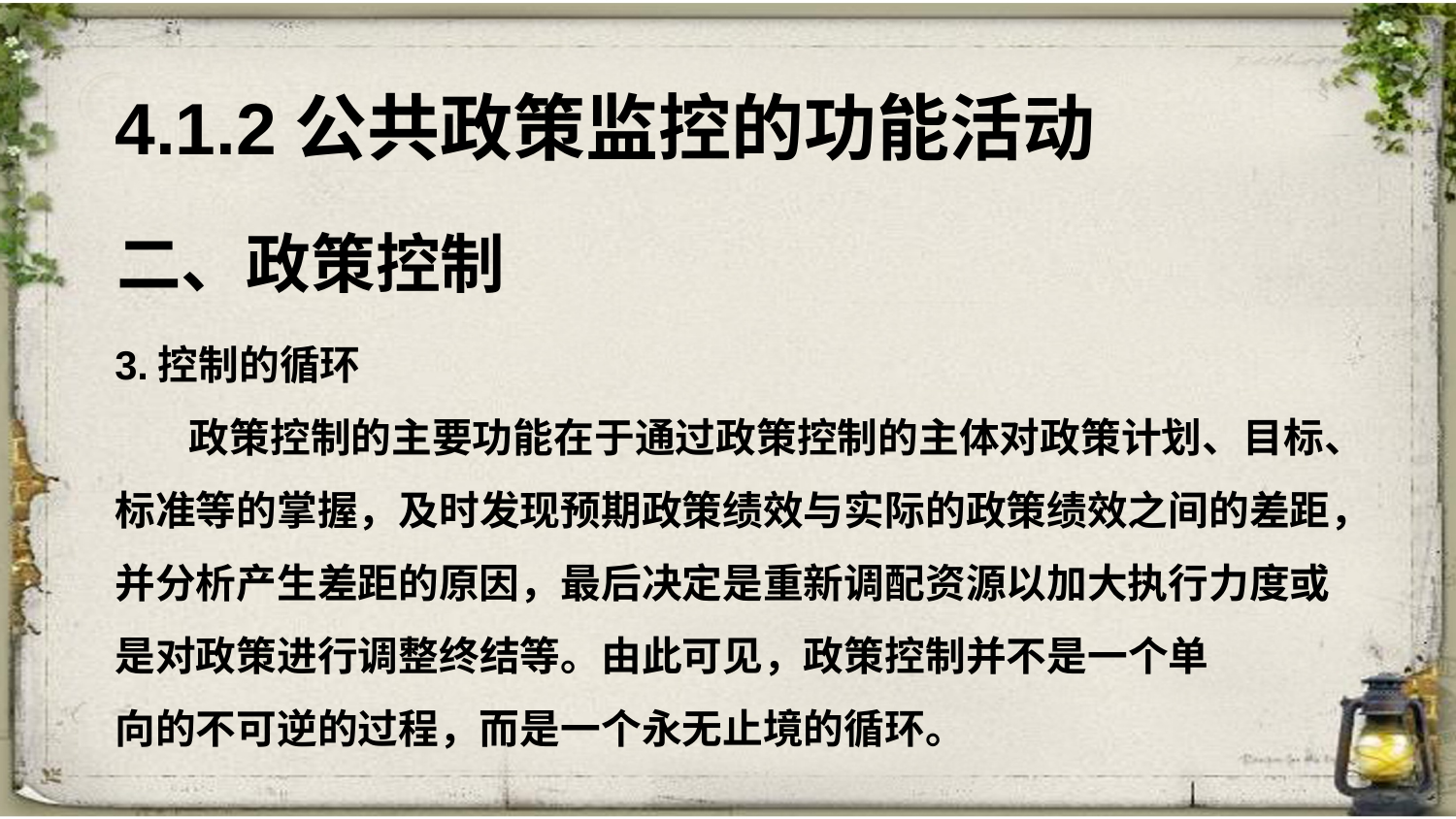

4.1.2公共政策监控的功能活动
二、政策控制
3.控制的循环
       政策控制的主要功能在于通过政策控制的主体对政策计划、目标、标准等的掌握，及时发现预期政策绩效与实际的政策绩效之间的差距，并分析产生差距的原因，最后决定是重新调配资源以加大执行力度或是对政策进行调整终结等。由此可见，政策控制并不是一个单
向的不可逆的过程，而是一个永无止境的循环。